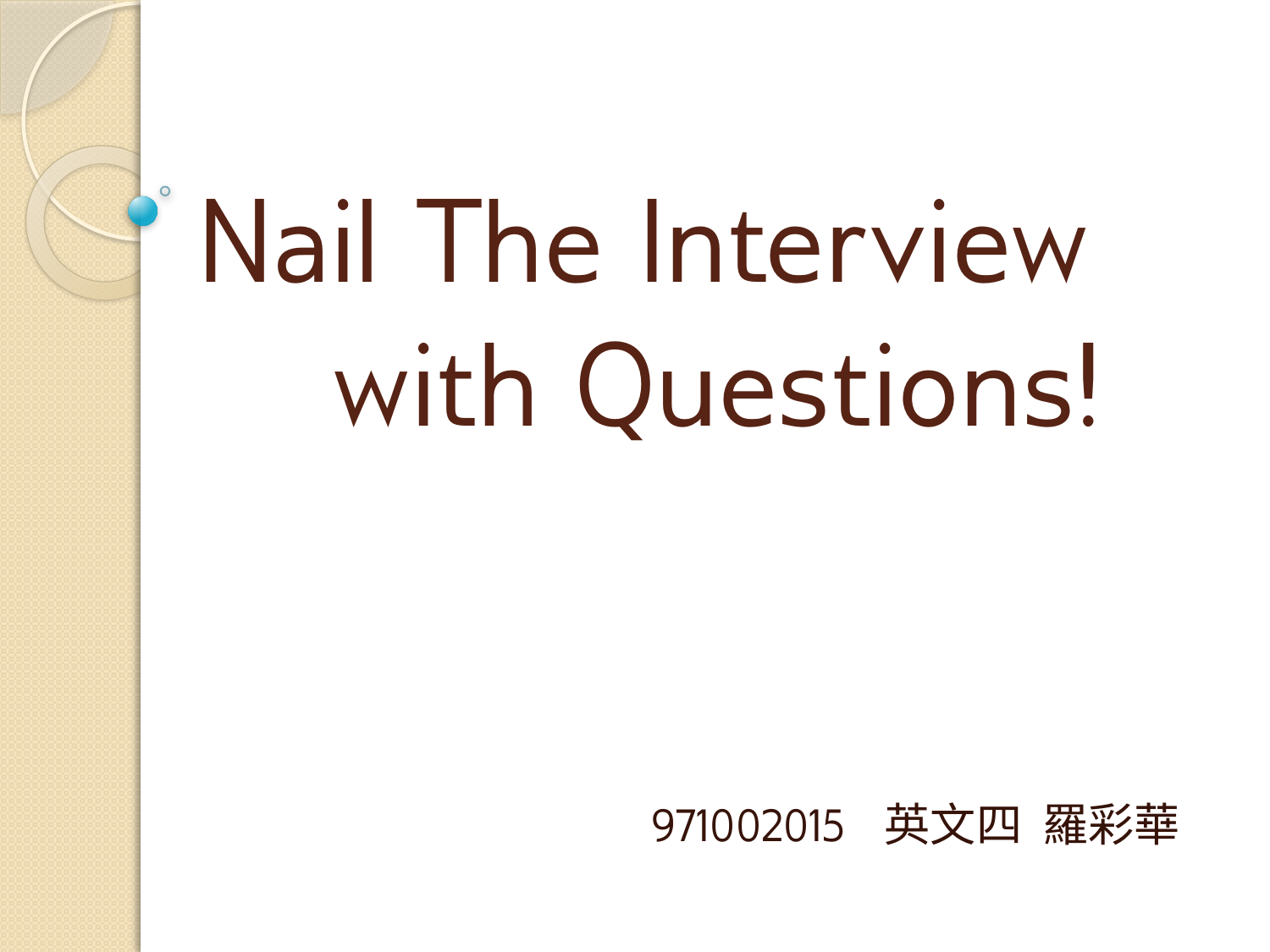

# Nail The Interview with Questions!
971002015  英文四  羅彩華